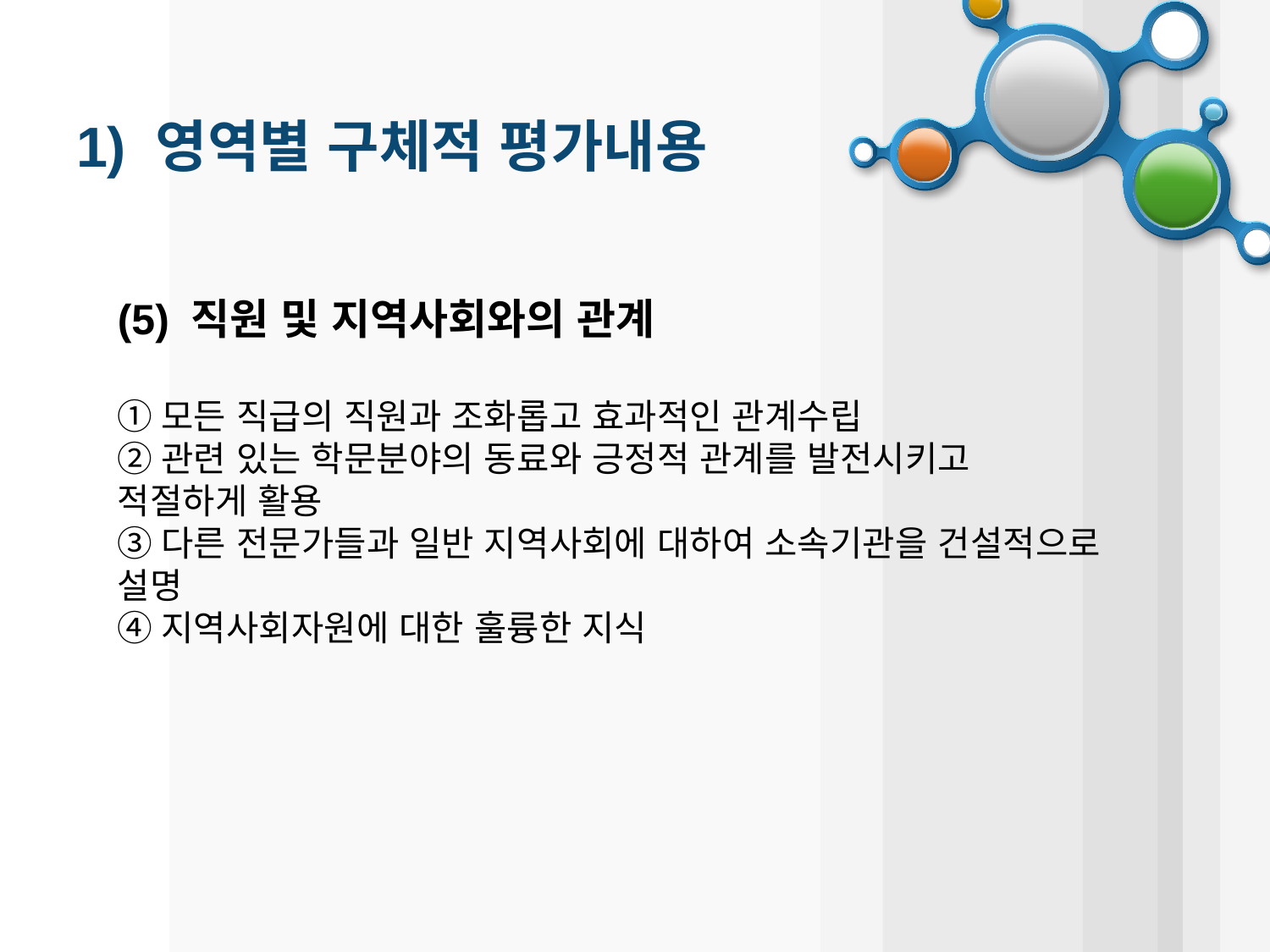

# 1) 영역별 구체적 평가내용
(5) 직원 및 지역사회와의 관계

①모든 직급의 직원과 조화롭고 효과적인 관계수립
②관련 있는 학문분야의 동료와 긍정적 관계를 발전시키고   적절하게 활용
③다른 전문가들과 일반 지역사회에 대하여 소속기관을 건설적으로 설명
④지역사회자원에 대한 훌륭한 지식